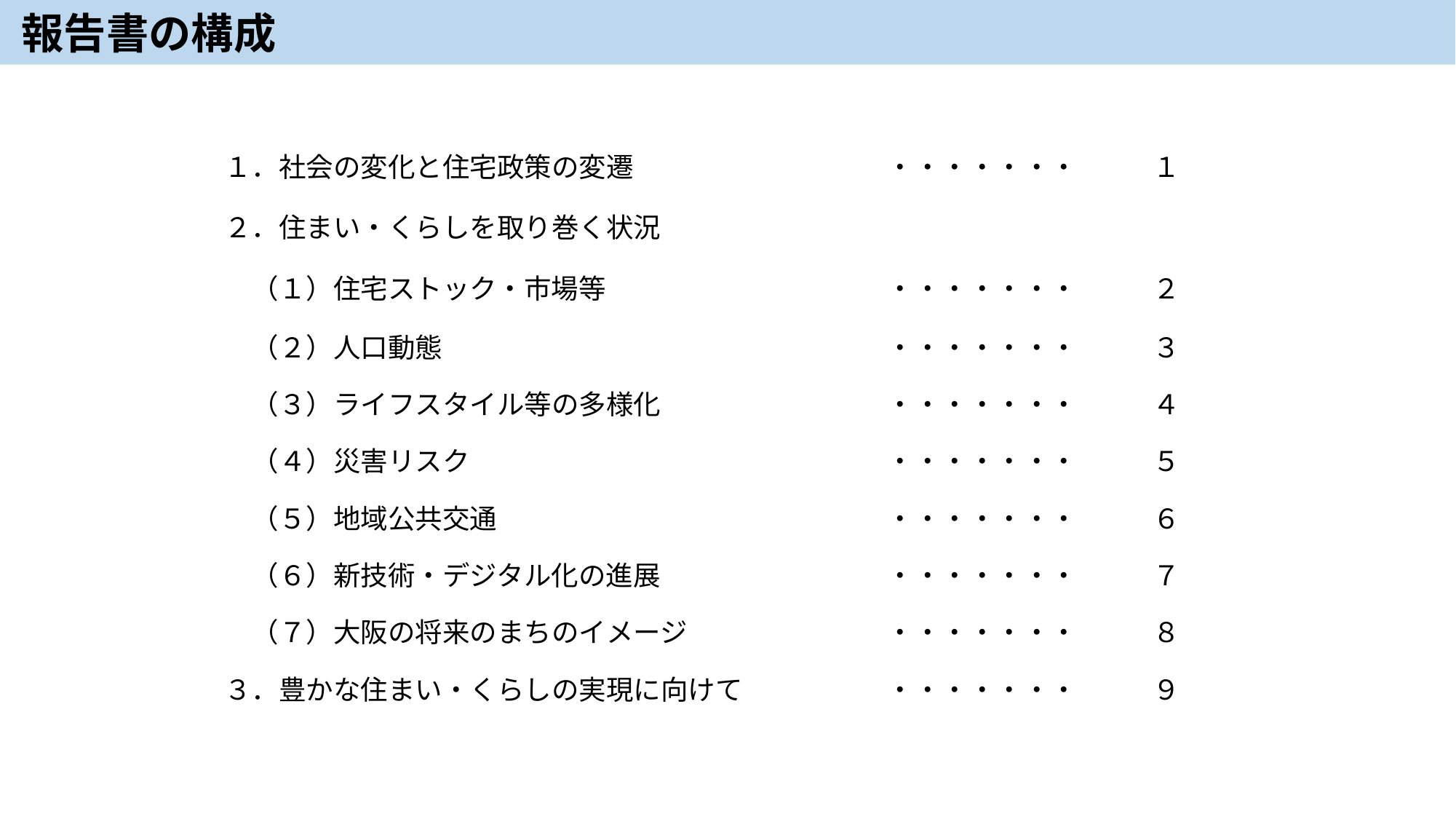

報告書の構成
| １．社会の変化と住宅政策の変遷 | ・・・・・・・ | １ |
| --- | --- | --- |
| ２．住まい・くらしを取り巻く状況 |  |  |
| （１）住宅ストック・市場等 | ・・・・・・・ | ２ |
| （２）人口動態 | ・・・・・・・ | ３ |
| （３）ライフスタイル等の多様化 | ・・・・・・・ | ４ |
| （４）災害リスク | ・・・・・・・ | ５ |
| （５）地域公共交通 | ・・・・・・・ | ６ |
| （６）新技術・デジタル化の進展 | ・・・・・・・ | ７ |
| （７）大阪の将来のまちのイメージ | ・・・・・・・ | ８ |
| ３．豊かな住まい・くらしの実現に向けて | ・・・・・・・ | ９ |
|  |  |  |
|  |  |  |